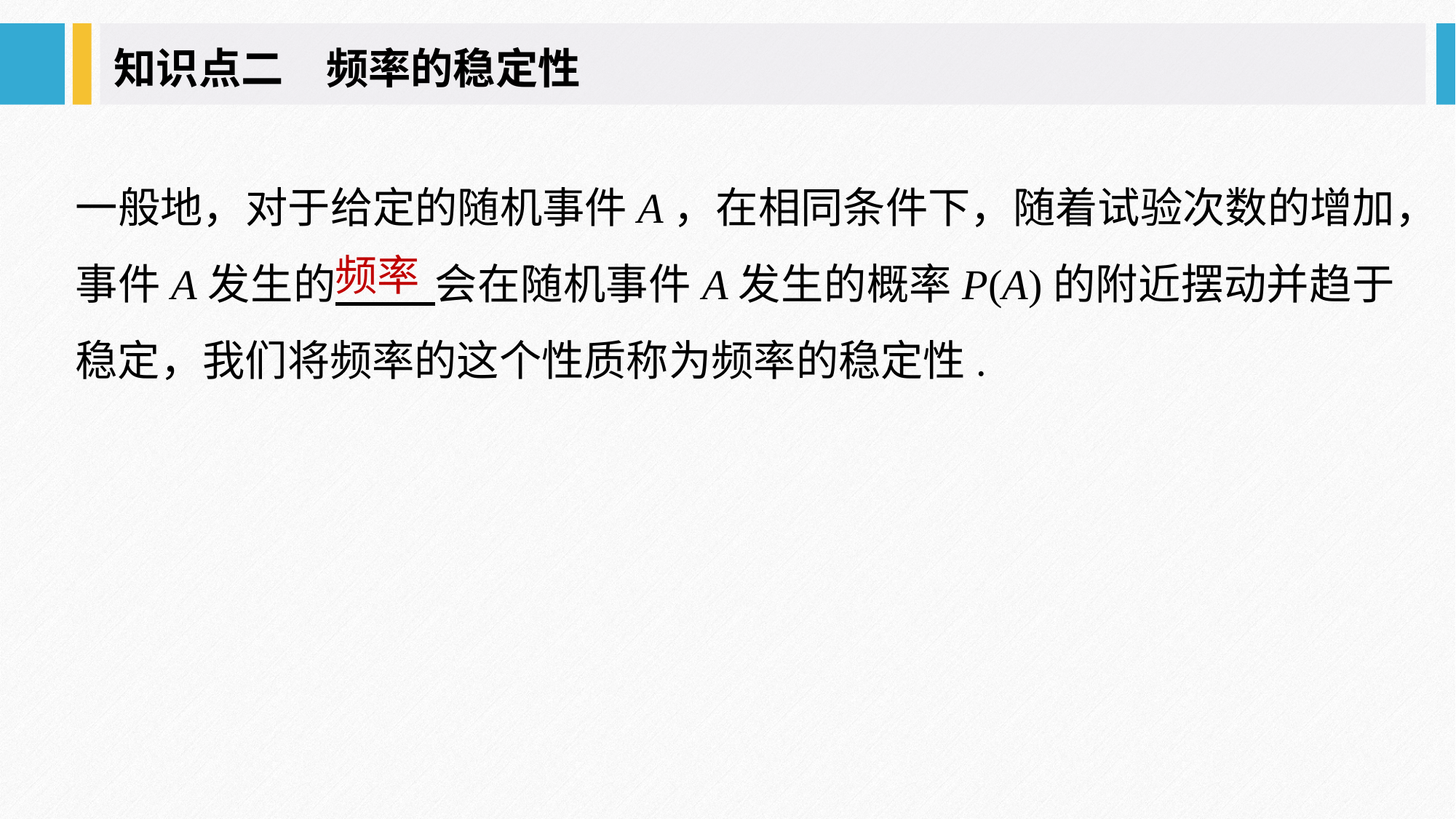

知识点二　频率的稳定性
一般地，对于给定的随机事件A，在相同条件下，随着试验次数的增加，事件A发生的          会在随机事件A发生的概率P(A)的附近摆动并趋于稳定，我们将频率的这个性质称为频率的稳定性.
频率